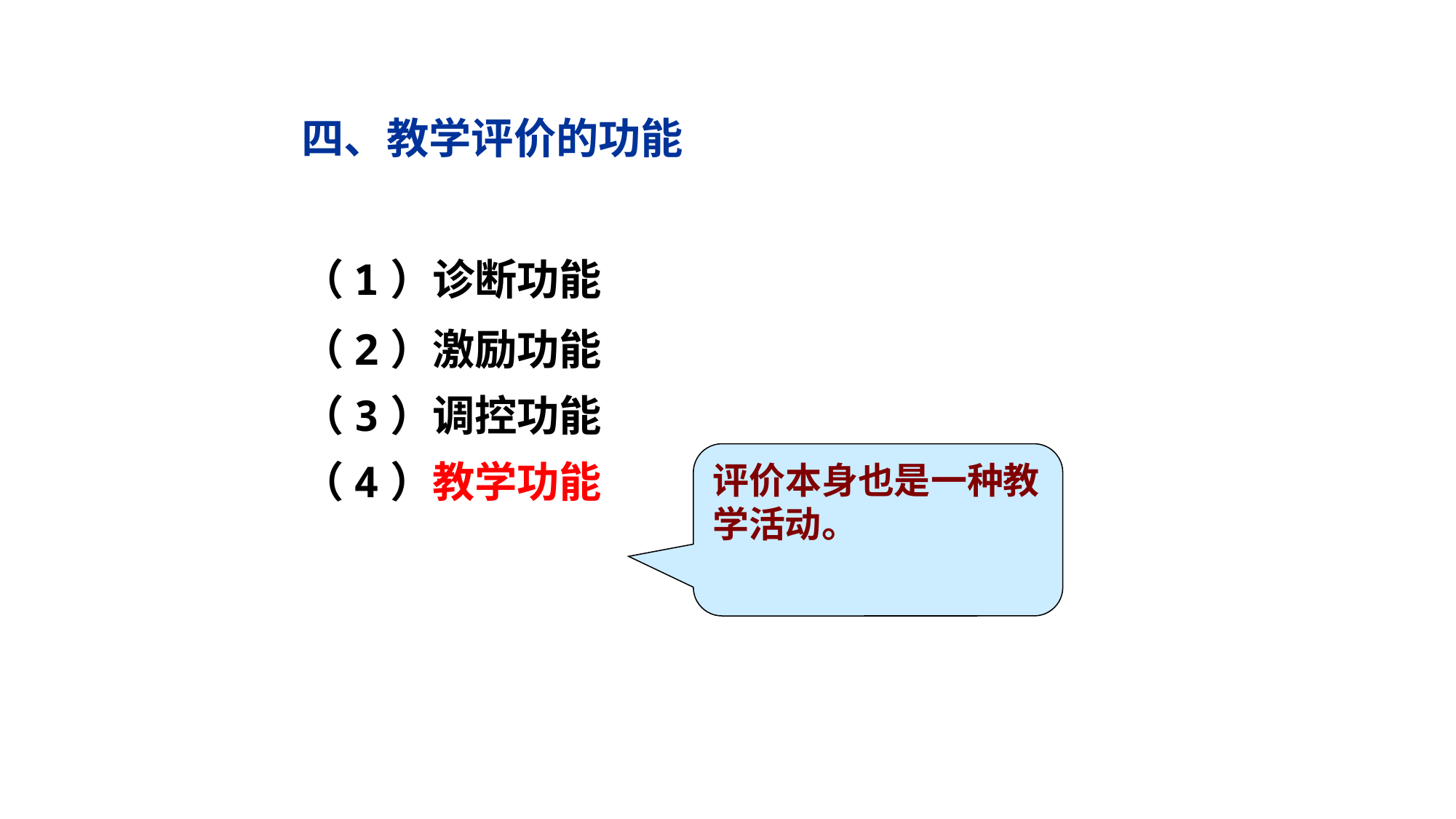

四、教学评价的功能

（1）诊断功能
（2）激励功能
（3）调控功能
（4）教学功能
评价本身也是一种教学活动。